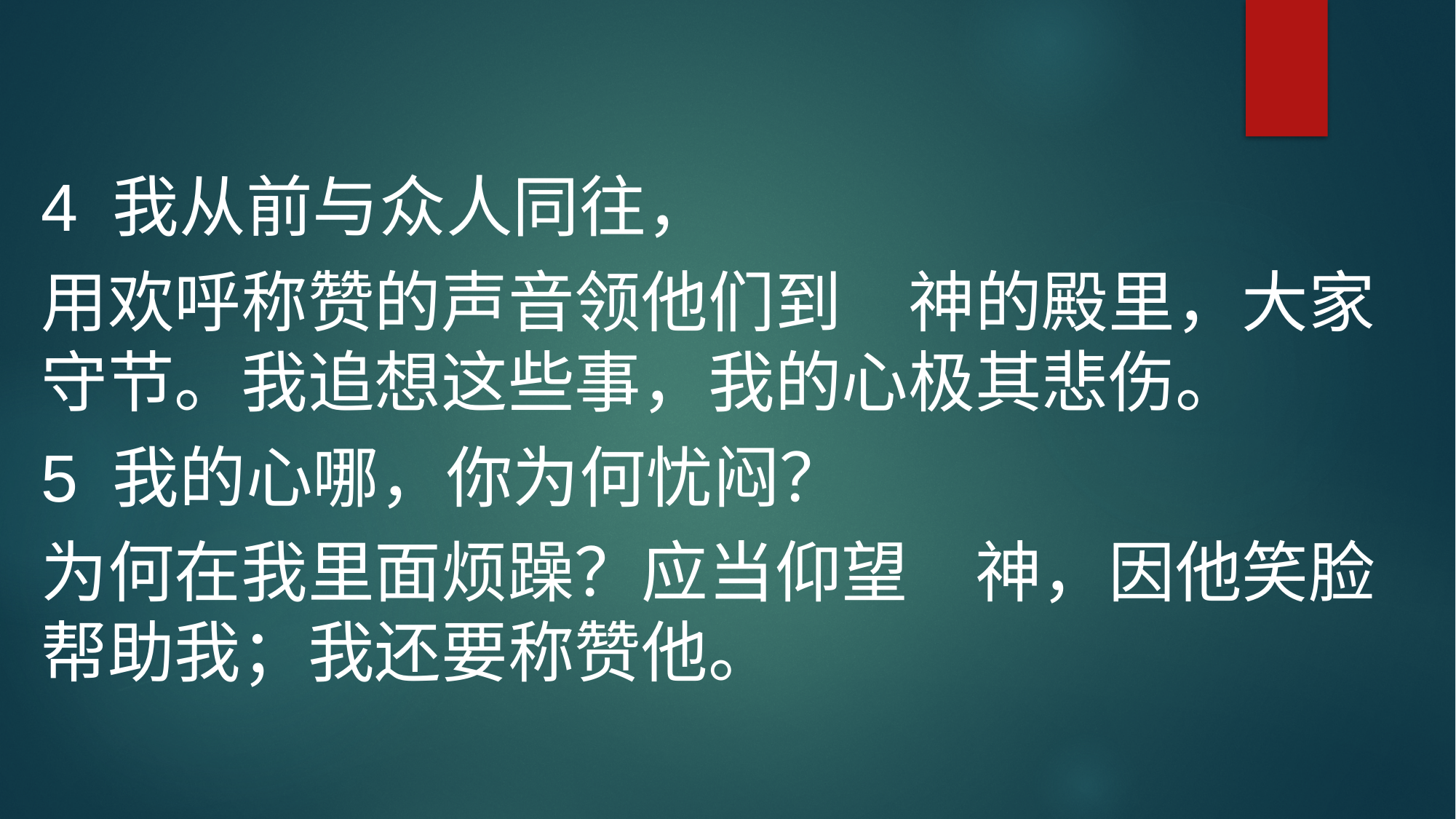

4 我从前与众人同往，
用欢呼称赞的声音领他们到　神的殿里，大家守节。我追想这些事，我的心极其悲伤。
5 我的心哪，你为何忧闷？
为何在我里面烦躁？应当仰望　神，因他笑脸帮助我；我还要称赞他。